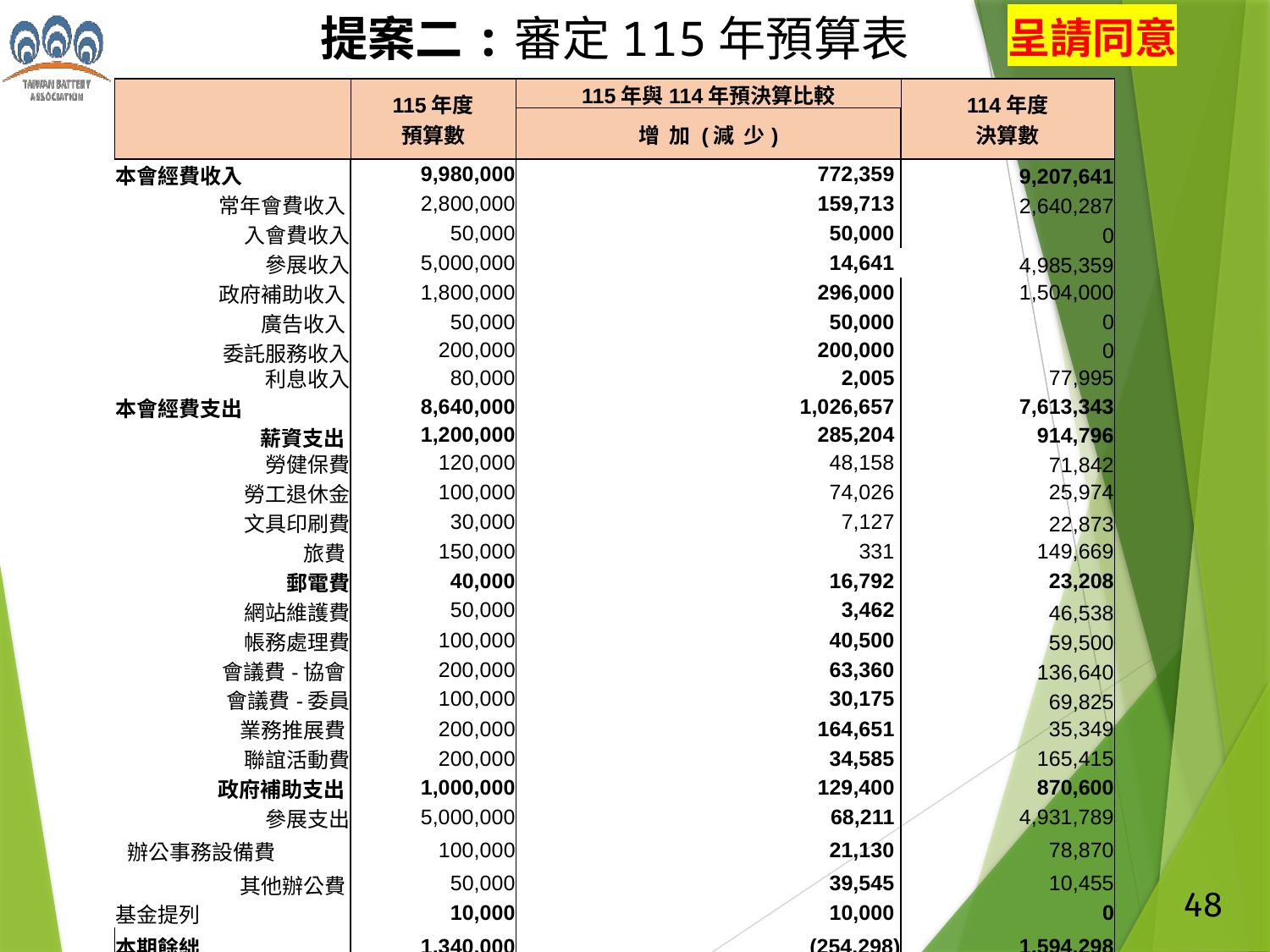

提案二:審定115年預算表
呈請同意
|  | 115年度 預算數 | 115年與114年預決算比較 | 114年度 決算數 |
| --- | --- | --- | --- |
|  |  | 增 加 (減 少) |  |
| 本會經費收入 | 9,980,000 | 772,359 | 9,207,641 |
| 常年會費收入 | 2,800,000 | 159,713 | 2,640,287 |
| 入會費收入 | 50,000 | 50,000 | 0 |
| 參展收入 | 5,000,000 | 14,641 | 4,985,359 |
| 政府補助收入 | 1,800,000 | 296,000 | 1,504,000 |
| 廣告收入 | 50,000 | 50,000 | 0 |
| 委託服務收入 | 200,000 | 200,000 | 0 |
| 利息收入 | 80,000 | 2,005 | 77,995 |
| 本會經費支出 | 8,640,000 | 1,026,657 | 7,613,343 |
| 薪資支出 | 1,200,000 | 285,204 | 914,796 |
| 勞健保費 | 120,000 | 48,158 | 71,842 |
| 勞工退休金 | 100,000 | 74,026 | 25,974 |
| 文具印刷費 | 30,000 | 7,127 | 22,873 |
| 旅費 | 150,000 | 331 | 149,669 |
| 郵電費 | 40,000 | 16,792 | 23,208 |
| 網站維護費 | 50,000 | 3,462 | 46,538 |
| 帳務處理費 | 100,000 | 40,500 | 59,500 |
| 會議費-協會 | 200,000 | 63,360 | 136,640 |
| 會議費-委員 | 100,000 | 30,175 | 69,825 |
| 業務推展費 | 200,000 | 164,651 | 35,349 |
| 聯誼活動費 | 200,000 | 34,585 | 165,415 |
| 政府補助支出 | 1,000,000 | 129,400 | 870,600 |
| 參展支出 | 5,000,000 | 68,211 | 4,931,789 |
| 辦公事務設備費 | 100,000 | 21,130 | 78,870 |
| 其他辦公費 | 50,000 | 39,545 | 10,455 |
| 基金提列 | 10,000 | 10,000 | 0 |
| 本期餘絀 | 1,340,000 | (254,298) | 1,594,298 |
| 常務監事： 理事長: 秘書長： 會計： |  |  |  |
48